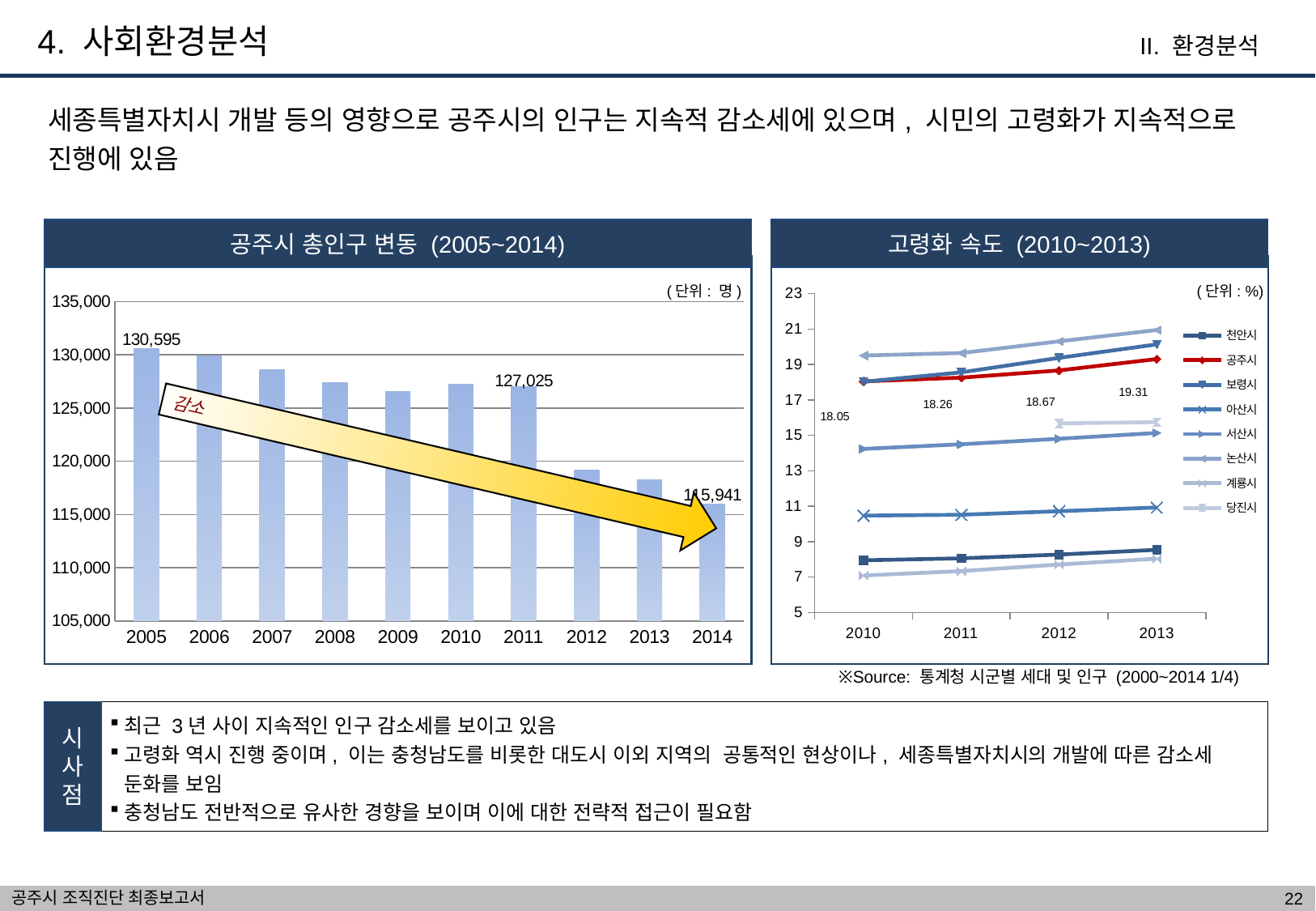

4. 사회환경분석
II. 환경분석
세종특별자치시 개발 등의 영향으로 공주시의 인구는 지속적 감소세에 있으며, 시민의 고령화가 지속적으로 진행에 있음
공주시 총인구 변동 (2005~2014)
고령화 속도 (2010~2013)

### Chart

| Category | 천안시 | 공주시 | 보령시 | 아산시 | 서산시 | 논산시 | 계룡시 | 당진시  |
|---|---|---|---|---|---|---|---|---|
| 2010 | 7.95 | 18.05 | 18.03 | 10.47 | 14.239999999999998 | 19.510000000000005 | 7.09 | None |
| 2011 | 8.06 | 18.26 | 18.56 | 10.52 | 14.5 | 19.65 | 7.34 | None |
| 2012 | 8.27 | 18.670000000000005 | 19.38 | 10.719999999999999 | 14.81 | 20.31 | 7.71 | 15.68 |
| 2013 | 8.540000000000001 | 19.31 | 20.14 | 10.93 | 15.139999999999999 | 20.95 | 8.040000000000001 | 15.75 |
(단위: 명)
(단위: %)

### Chart

| Category | 공주시 |
|---|---|
| 2005 | 130595.0 |
| 2006 | 129862.0 |
| 2007 | 128573.0 |
| 2008 | 127391.0 |
| 2009 | 126542.0 |
| 2010 | 127260.0 |
| 2011 | 127025.0 |
| 2012 | 119157.0 |
| 2013 | 118236.0 |
| 2014 | 115941.0 |
감소
※ Source: 통계청 시군별 세대 및 인구 (2000~2014 1/4)
시
사
점
최근 3년 사이 지속적인 인구 감소세를 보이고 있음
고령화 역시 진행 중이며, 이는 충청남도를 비롯한 대도시 이외 지역의  공통적인 현상이나, 세종특별자치시의 개발에 따른 감소세 둔화를 보임
충청남도 전반적으로 유사한 경향을 보이며 이에 대한 전략적 접근이 필요함